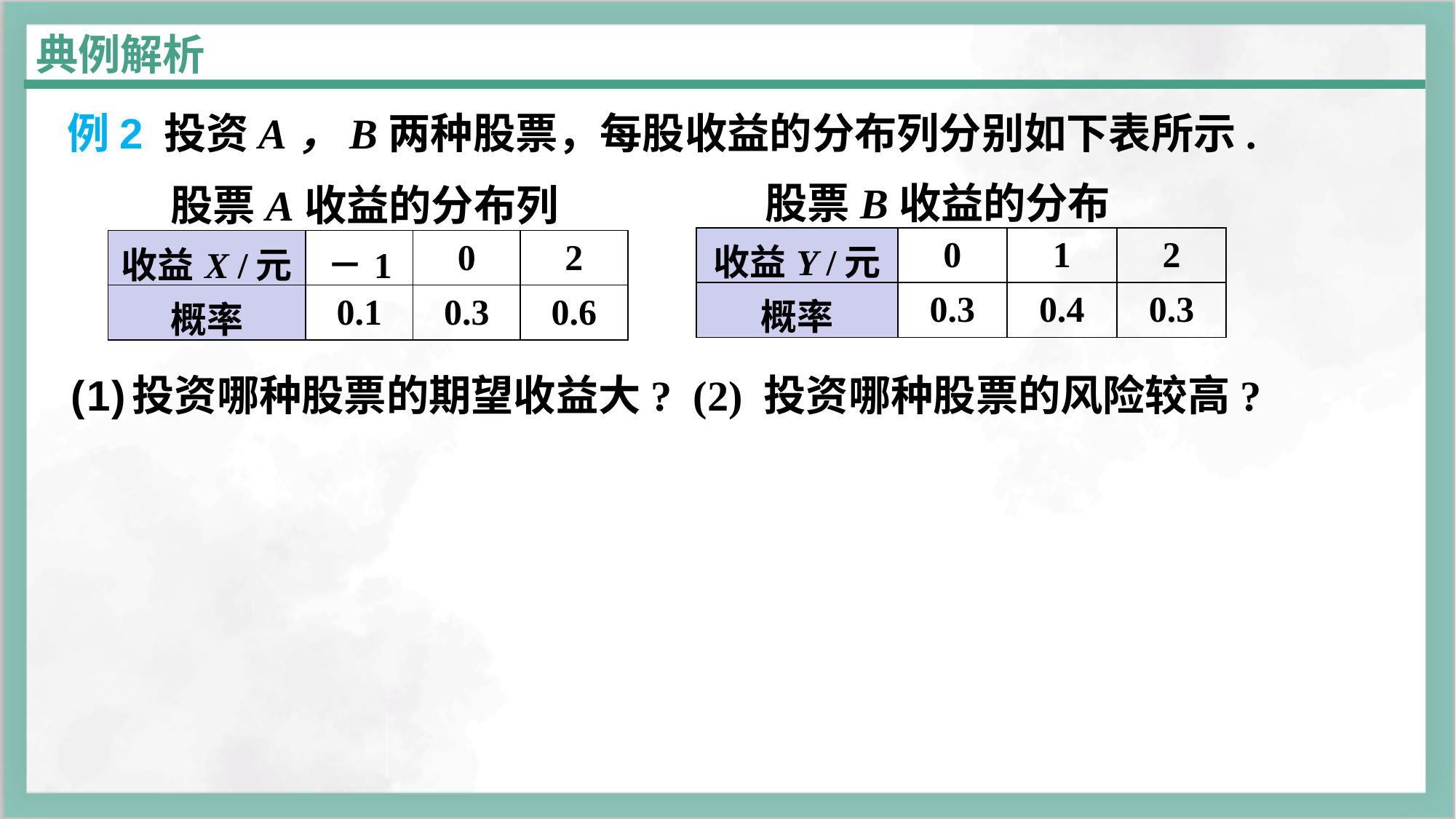

典例解析

例2 投资A，B两种股票，每股收益的分布列分别如下表所示.
股票B收益的分布列
股票A收益的分布列
| 收益Y /元 | 0 | 1 | 2 |
| --- | --- | --- | --- |
| 概率 | 0.3 | 0.4 | 0.3 |
| 收益X /元 | －1 | 0 | 2 |
| --- | --- | --- | --- |
| 概率 | 0.1 | 0.3 | 0.6 |
投资哪种股票的期望收益大?  (2) 投资哪种股票的风险较高?